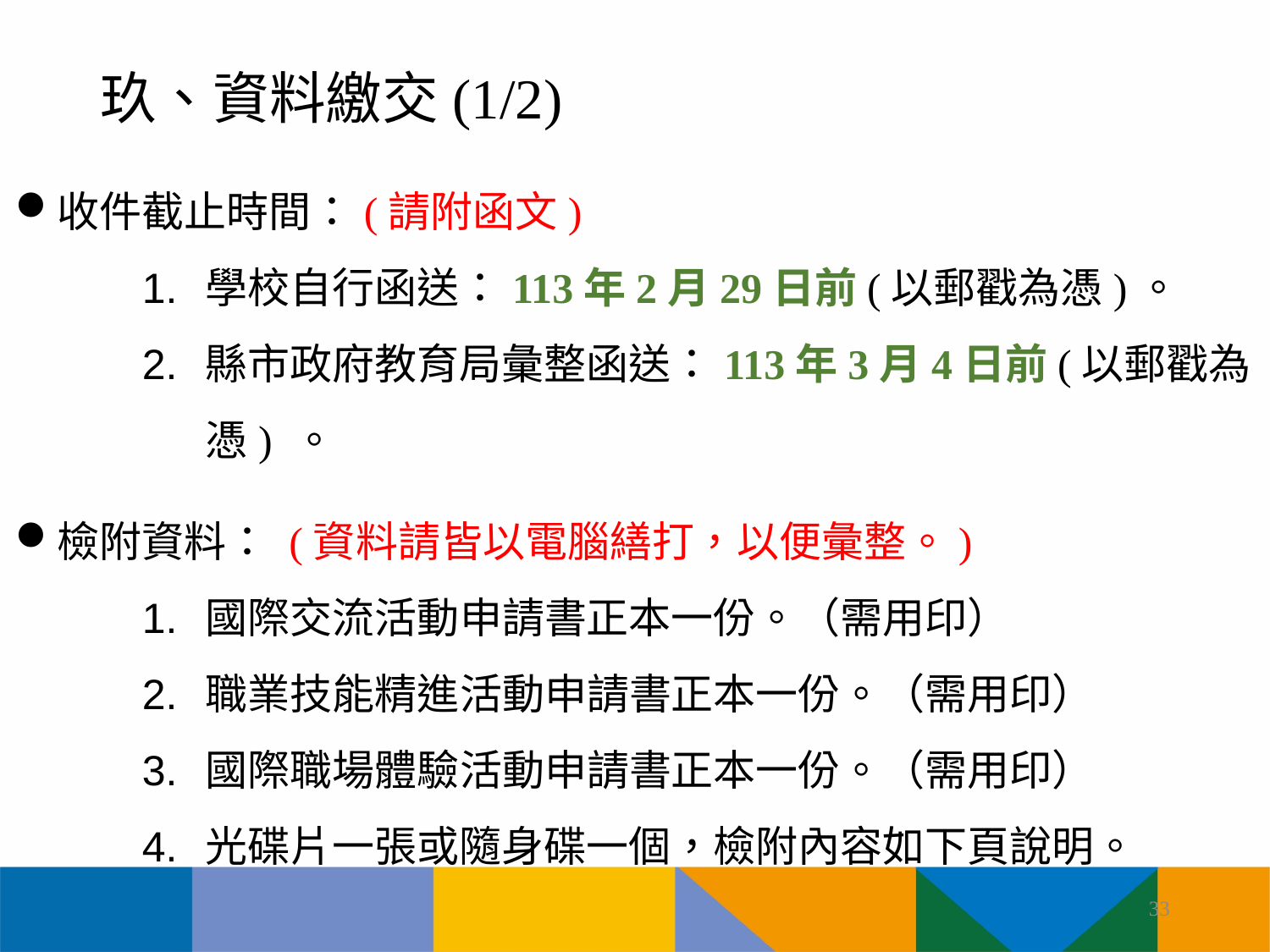

# 玖、資料繳交(1/2)
收件截止時間：(請附函文)
學校自行函送：113年2月29日前(以郵戳為憑)。
縣市政府教育局彙整函送：113年3月4日前(以郵戳為憑) 。
檢附資料： (資料請皆以電腦繕打，以便彙整。)
國際交流活動申請書正本一份。（需用印）
職業技能精進活動申請書正本一份。（需用印）
國際職場體驗活動申請書正本一份。（需用印）
光碟片一張或隨身碟一個，檢附內容如下頁說明。
33